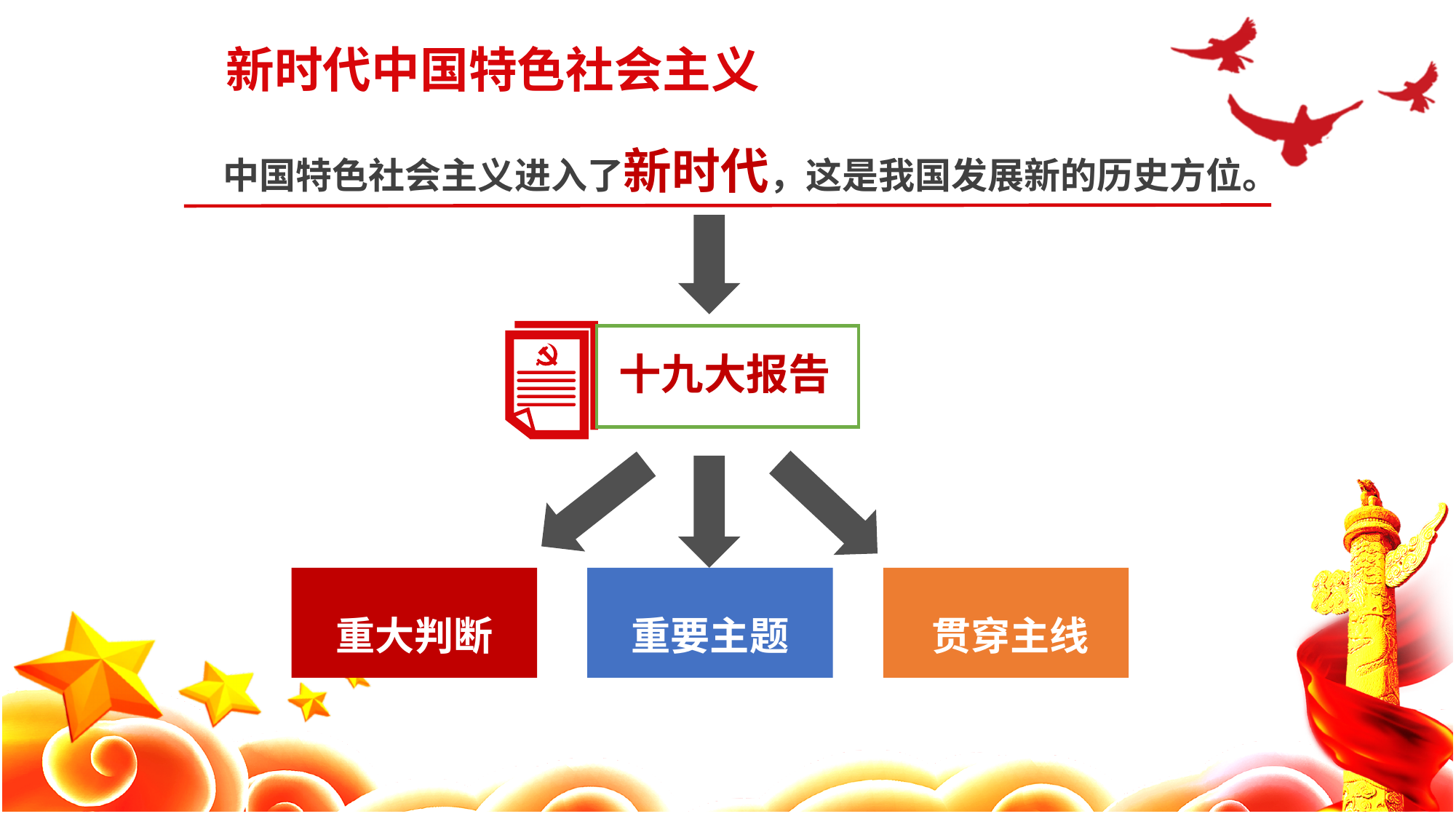

新时代中国特色社会主义
中国特色社会主义进入了新时代，这是我国发展新的历史方位。

十九大报告

重大判断
重要主题
贯穿主线